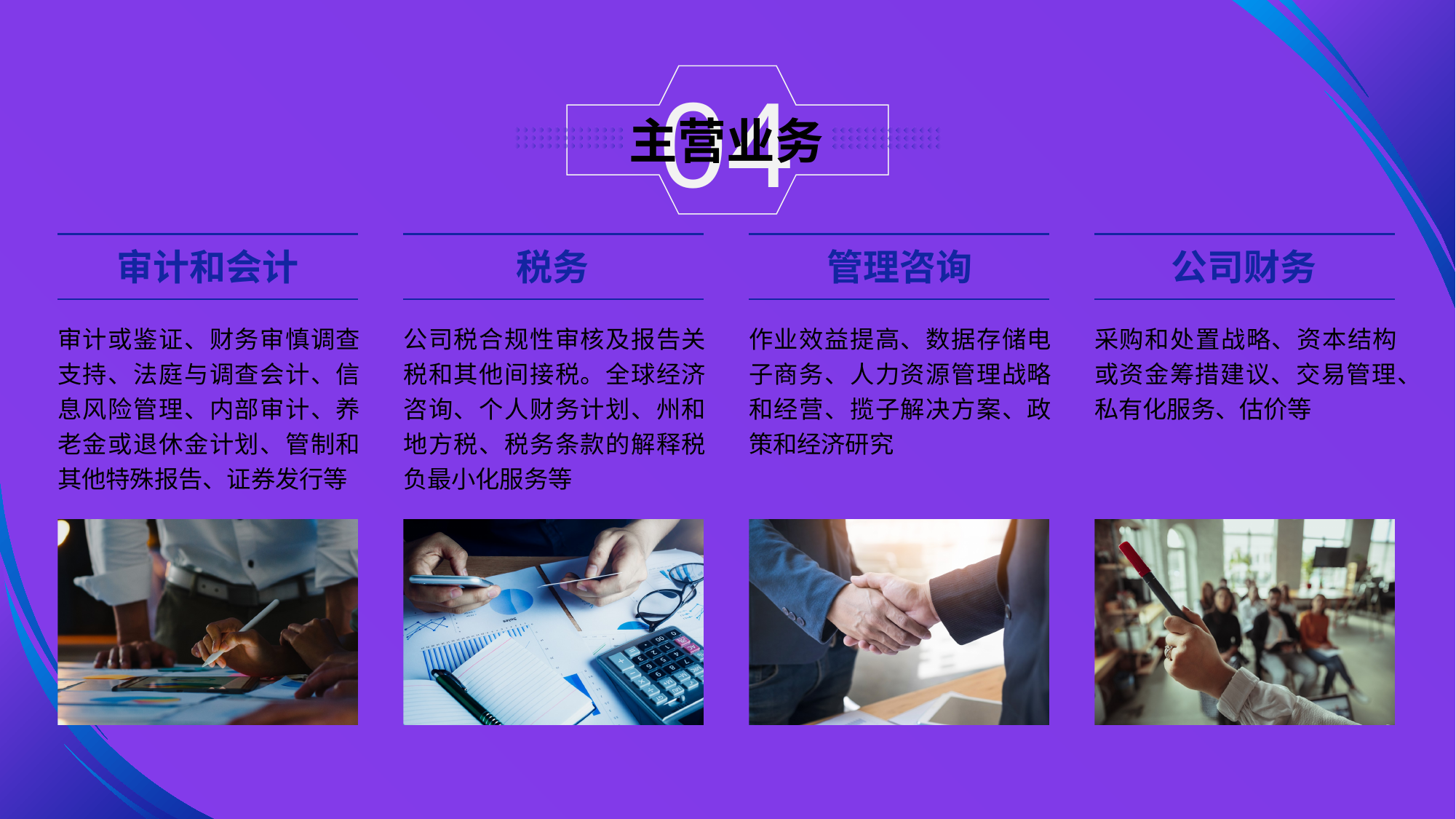

04
主营业务
审计和会计
税务
管理咨询
公司财务
审计或鉴证、财务审慎调查支持、法庭与调查会计、信息风险管理、内部审计、养老金或退休金计划、管制和其他特殊报告、证券发行等
公司税合规性审核及报告关税和其他间接税。全球经济咨询、个人财务计划、州和地方税、税务条款的解释税负最小化服务等
作业效益提高、数据存储电子商务、人力资源管理战略和经营、揽子解决方案、政策和经济研究
采购和处置战略、资本结构或资金筹措建议、交易管理、私有化服务、估价等